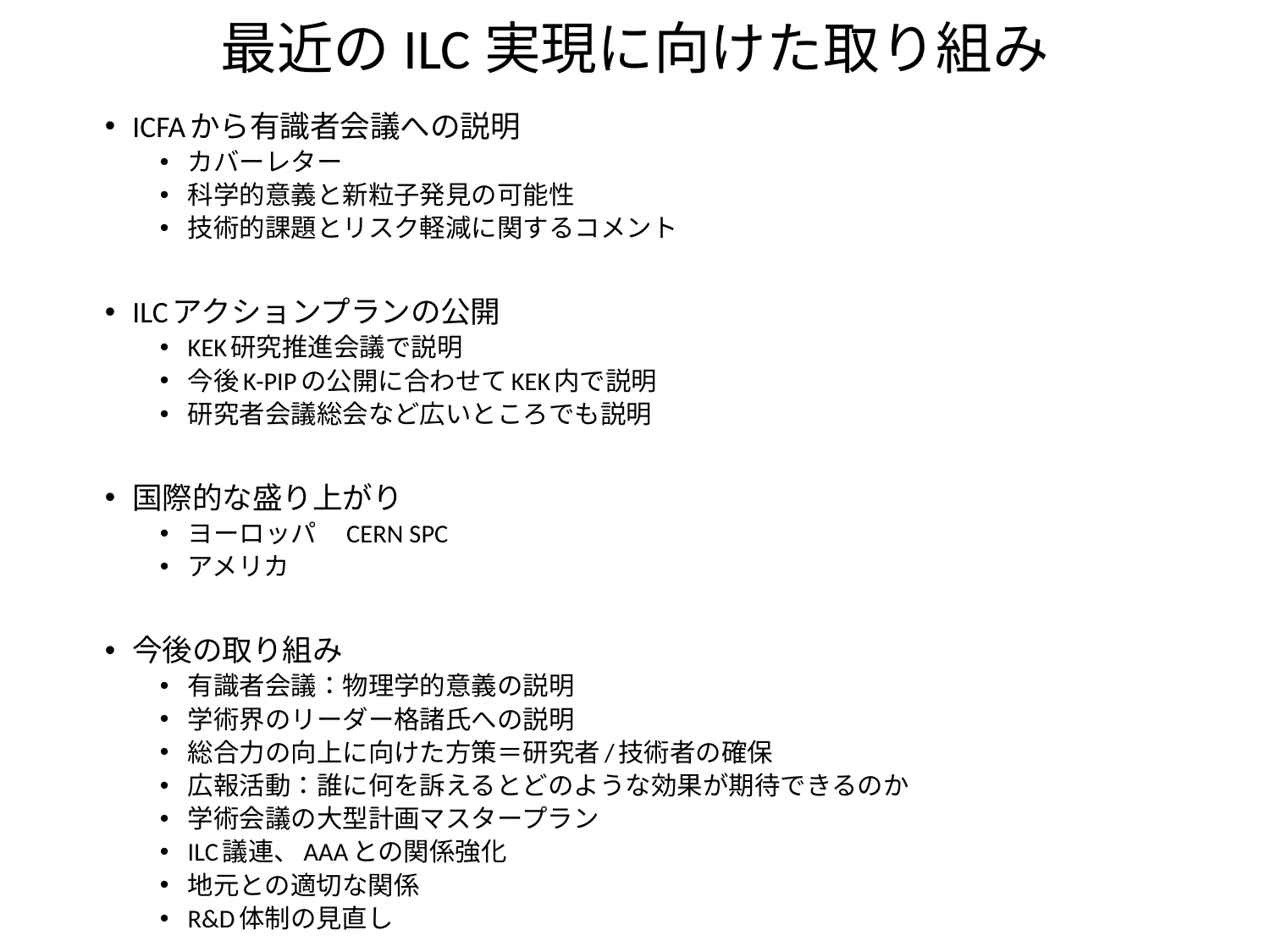

# 最近のILC実現に向けた取り組み
ICFAから有識者会議への説明
カバーレター
科学的意義と新粒子発見の可能性
技術的課題とリスク軽減に関するコメント

ILCアクションプランの公開
KEK研究推進会議で説明
今後K-PIPの公開に合わせてKEK内で説明
研究者会議総会など広いところでも説明

国際的な盛り上がり
ヨーロッパ　CERN SPC
アメリカ

今後の取り組み
有識者会議：物理学的意義の説明
学術界のリーダー格諸氏への説明
総合力の向上に向けた方策＝研究者/技術者の確保
広報活動：誰に何を訴えるとどのような効果が期待できるのか
学術会議の大型計画マスタープラン
ILC議連、AAAとの関係強化
地元との適切な関係
R&D体制の見直し